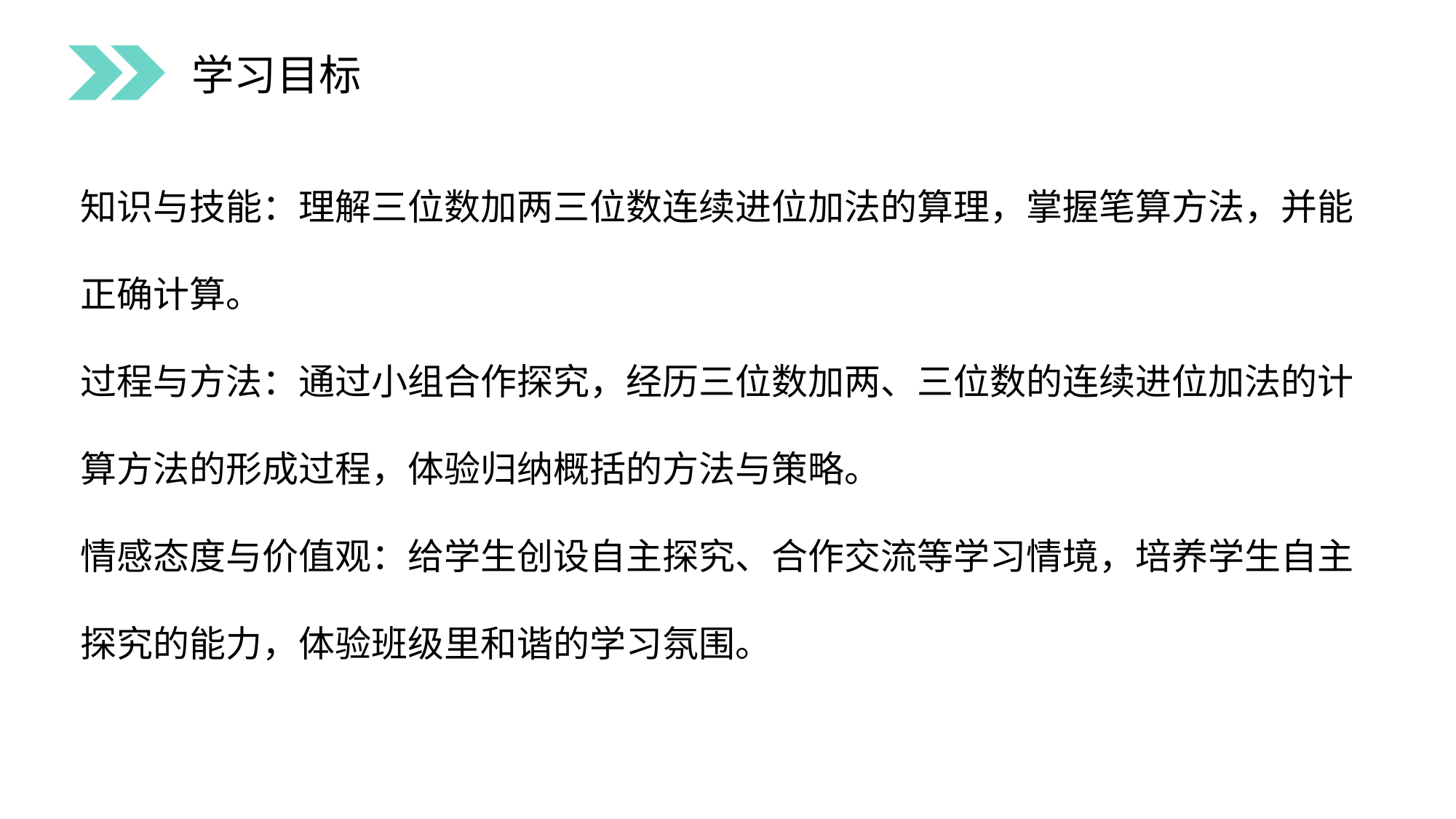

学习目标
知识与技能：理解三位数加两三位数连续进位加法的算理，掌握笔算方法，并能正确计算。
过程与方法：通过小组合作探究，经历三位数加两、三位数的连续进位加法的计算方法的形成过程，体验归纳概括的方法与策略。
情感态度与价值观：给学生创设自主探究、合作交流等学习情境，培养学生自主探究的能力，体验班级里和谐的学习氛围。